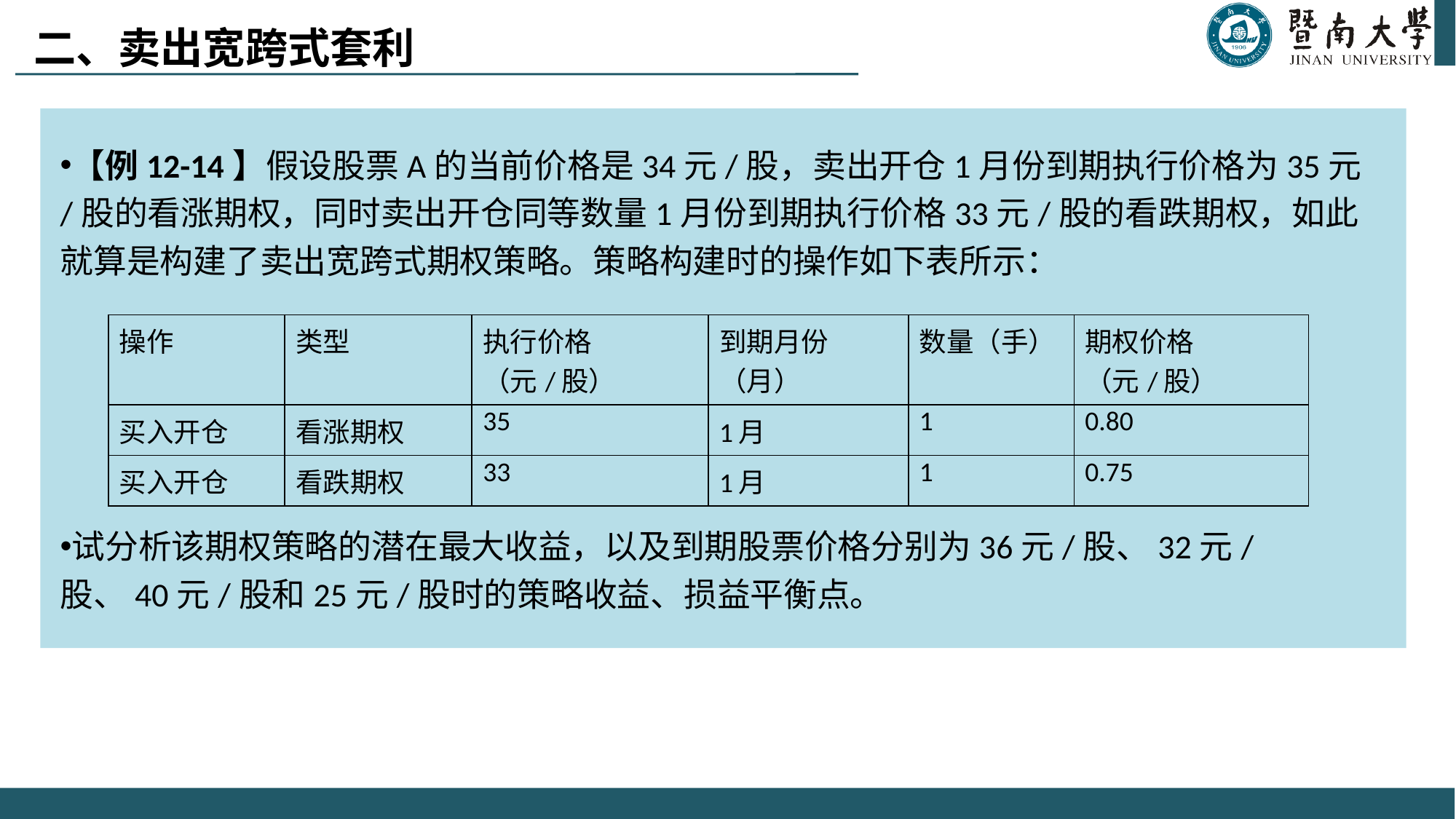

二、卖出宽跨式套利

【例12-14】假设股票A的当前价格是34元/股，卖出开仓1月份到期执行价格为35元/股的看涨期权，同时卖出开仓同等数量1月份到期执行价格33元/股的看跌期权，如此就算是构建了卖出宽跨式期权策略。策略构建时的操作如下表所示：

试分析该期权策略的潜在最大收益，以及到期股票价格分别为36元/股、32元/股、40元/股和25元/股时的策略收益、损益平衡点。
| 操作 | 类型 | 执行价格（元/股） | 到期月份（月） | 数量（手） | 期权价格（元/股） |
| --- | --- | --- | --- | --- | --- |
| 买入开仓 | 看涨期权 | 35 | 1月 | 1 | 0.80 |
| 买入开仓 | 看跌期权 | 33 | 1月 | 1 | 0.75 |